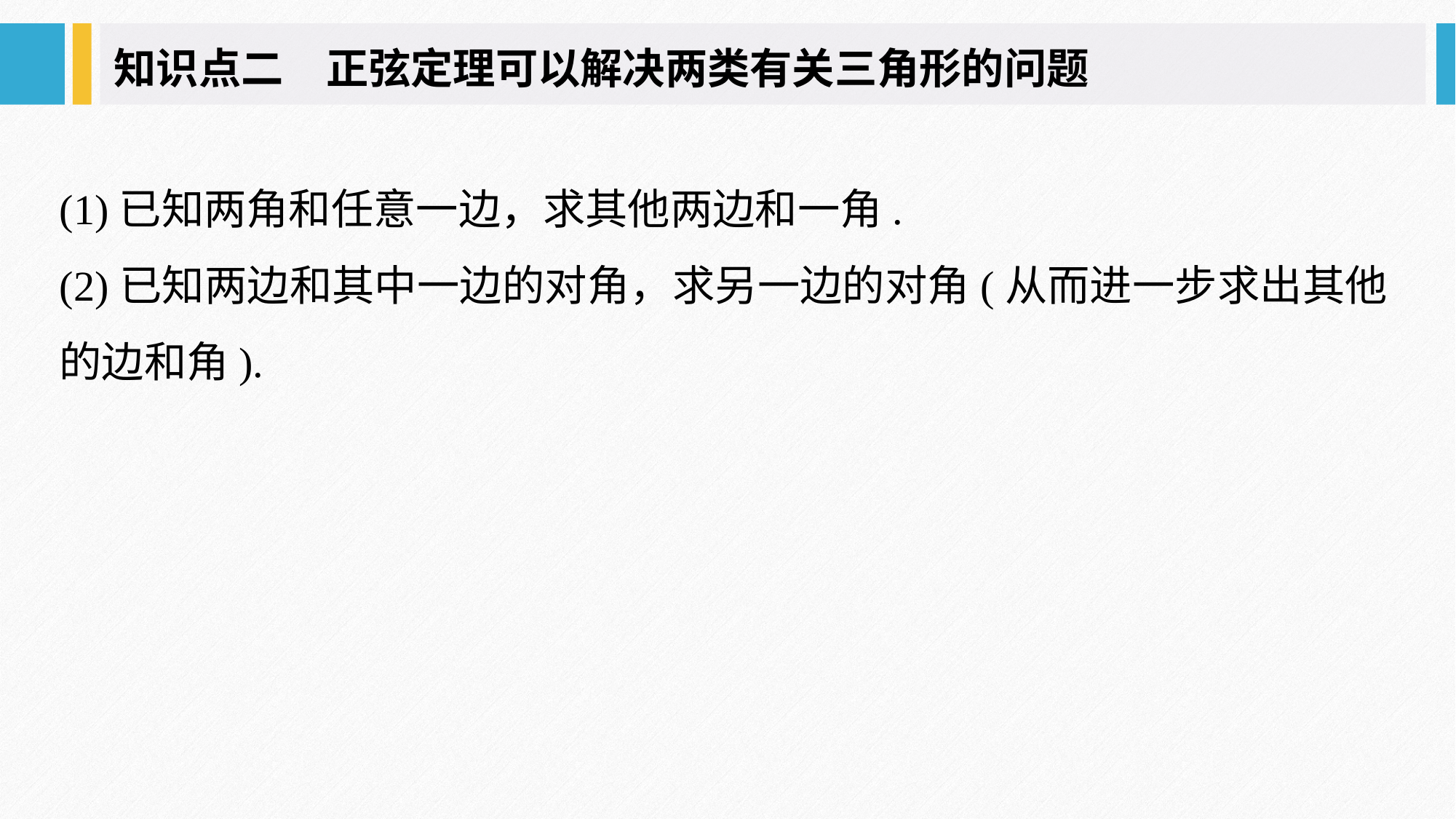

知识点二　正弦定理可以解决两类有关三角形的问题
(1)已知两角和任意一边，求其他两边和一角.
(2)已知两边和其中一边的对角，求另一边的对角(从而进一步求出其他的边和角).